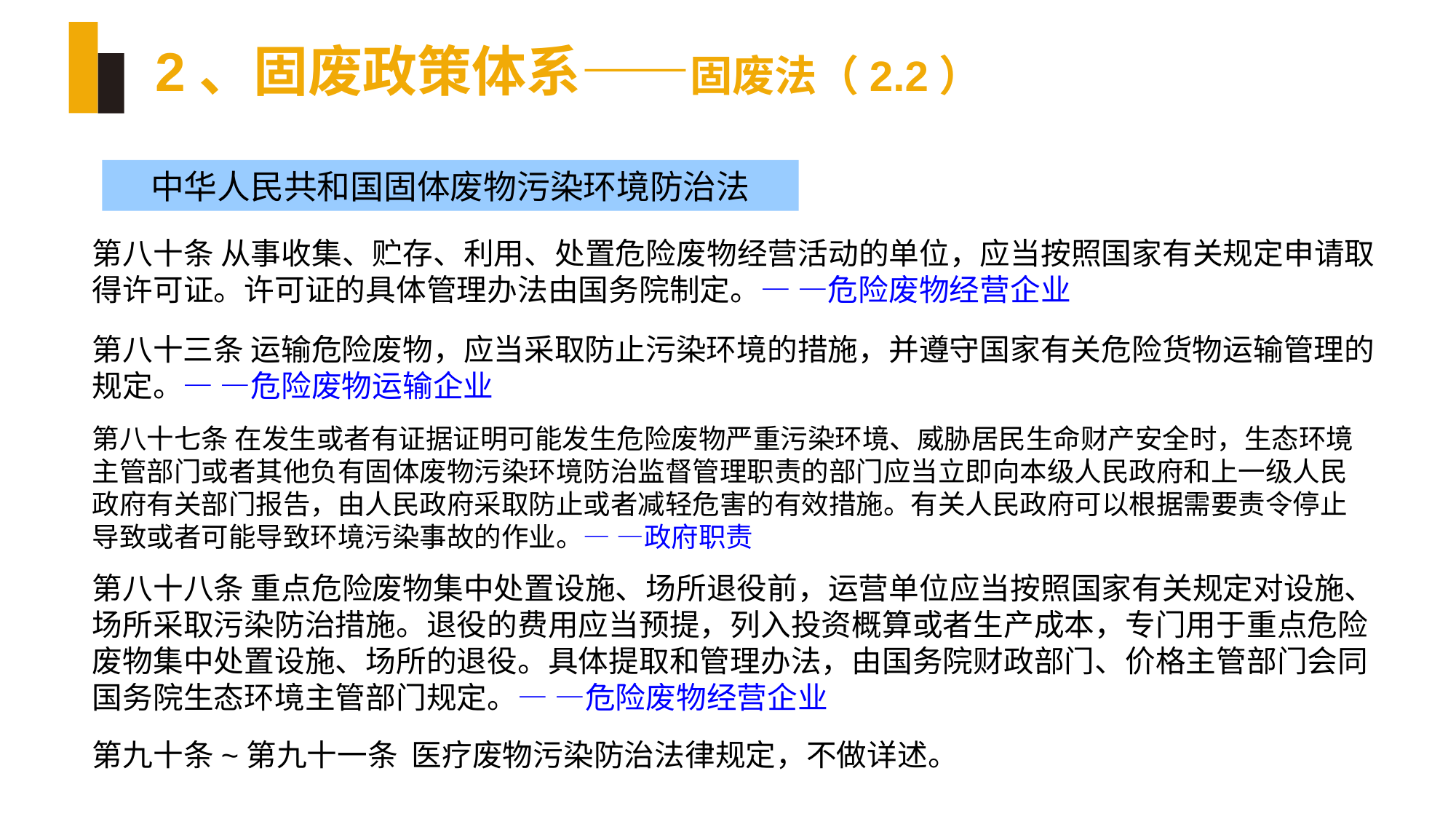

# 2、固废政策体系——固废法（2.2）
中华人民共和国固体废物污染环境防治法
第八十条 从事收集、贮存、利用、处置危险废物经营活动的单位，应当按照国家有关规定申请取得许可证。许可证的具体管理办法由国务院制定。— —危险废物经营企业
第八十三条 运输危险废物，应当采取防止污染环境的措施，并遵守国家有关危险货物运输管理的规定。— —危险废物运输企业

第八十七条 在发生或者有证据证明可能发生危险废物严重污染环境、威胁居民生命财产安全时，生态环境主管部门或者其他负有固体废物污染环境防治监督管理职责的部门应当立即向本级人民政府和上一级人民政府有关部门报告，由人民政府采取防止或者减轻危害的有效措施。有关人民政府可以根据需要责令停止导致或者可能导致环境污染事故的作业。— —政府职责
第八十八条 重点危险废物集中处置设施、场所退役前，运营单位应当按照国家有关规定对设施、场所采取污染防治措施。退役的费用应当预提，列入投资概算或者生产成本，专门用于重点危险废物集中处置设施、场所的退役。具体提取和管理办法，由国务院财政部门、价格主管部门会同国务院生态环境主管部门规定。— —危险废物经营企业

第九十条~第九十一条  医疗废物污染防治法律规定，不做详述。
20